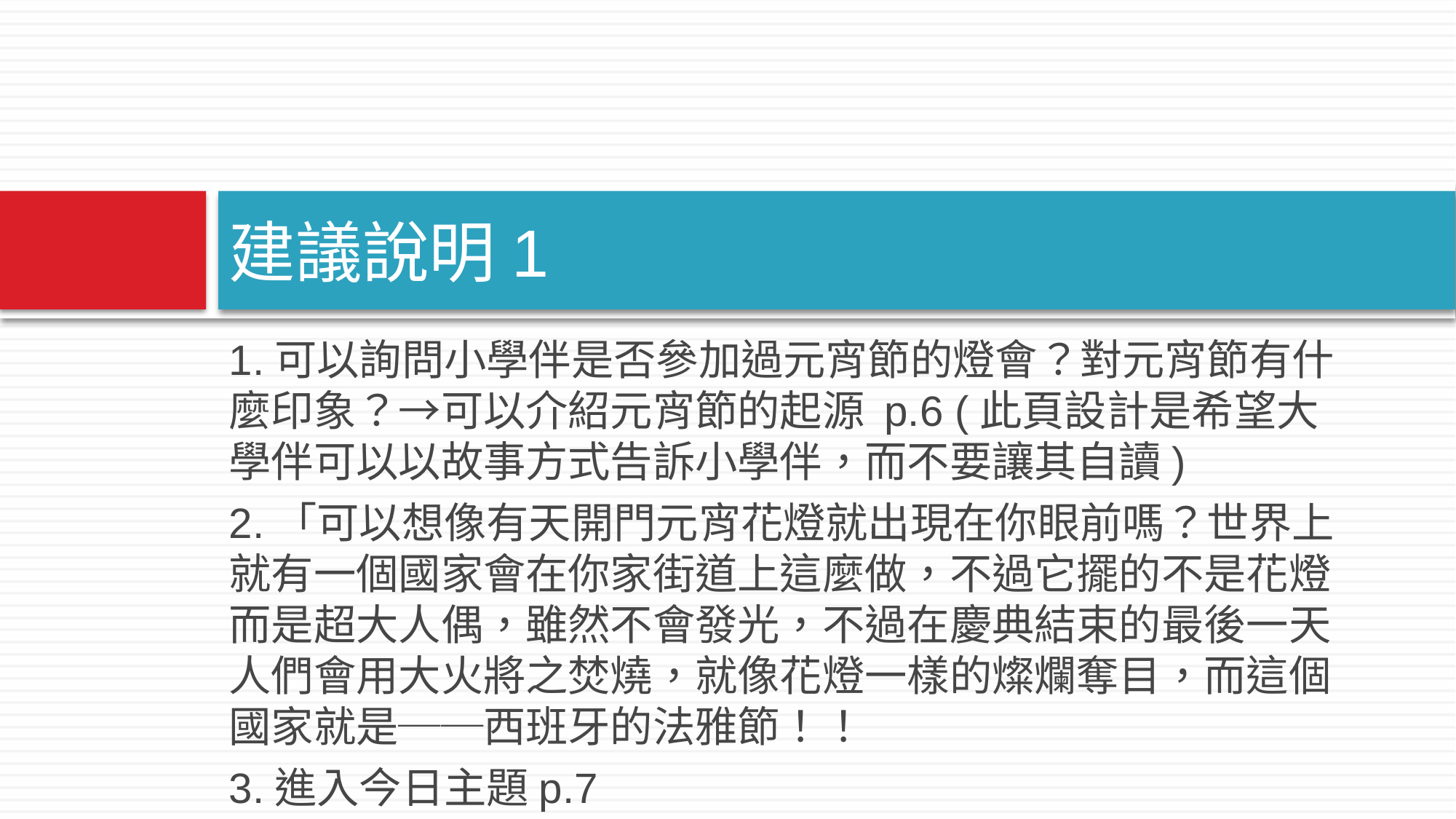

# 建議說明1
1.可以詢問小學伴是否參加過元宵節的燈會？對元宵節有什麼印象？→可以介紹元宵節的起源 p.6 (此頁設計是希望大學伴可以以故事方式告訴小學伴，而不要讓其自讀)
2.「可以想像有天開門元宵花燈就出現在你眼前嗎？世界上就有一個國家會在你家街道上這麼做，不過它擺的不是花燈而是超大人偶，雖然不會發光，不過在慶典結束的最後一天人們會用大火將之焚燒，就像花燈一樣的燦爛奪目，而這個國家就是──西班牙的法雅節！！
3.進入今日主題p.7